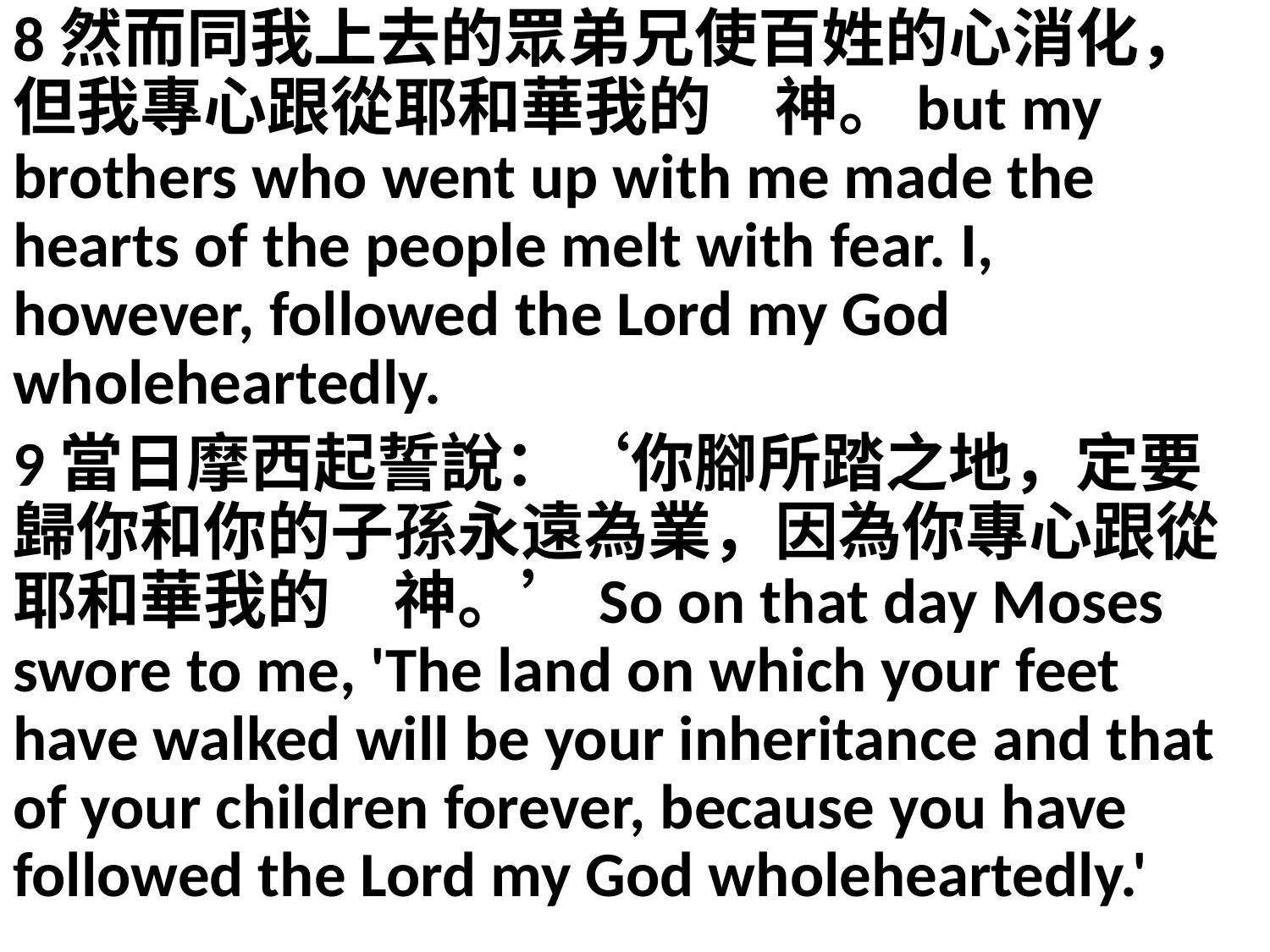

8然而同我上去的眾弟兄使百姓的心消化，但我專心跟從耶和華我的　神。but my brothers who went up with me made the hearts of the people melt with fear. I, however, followed the Lord my God wholeheartedly.
9當日摩西起誓說：‘你腳所踏之地，定要歸你和你的子孫永遠為業，因為你專心跟從耶和華我的　神。’So on that day Moses swore to me, 'The land on which your feet have walked will be your inheritance and that of your children forever, because you have followed the Lord my God wholeheartedly.'